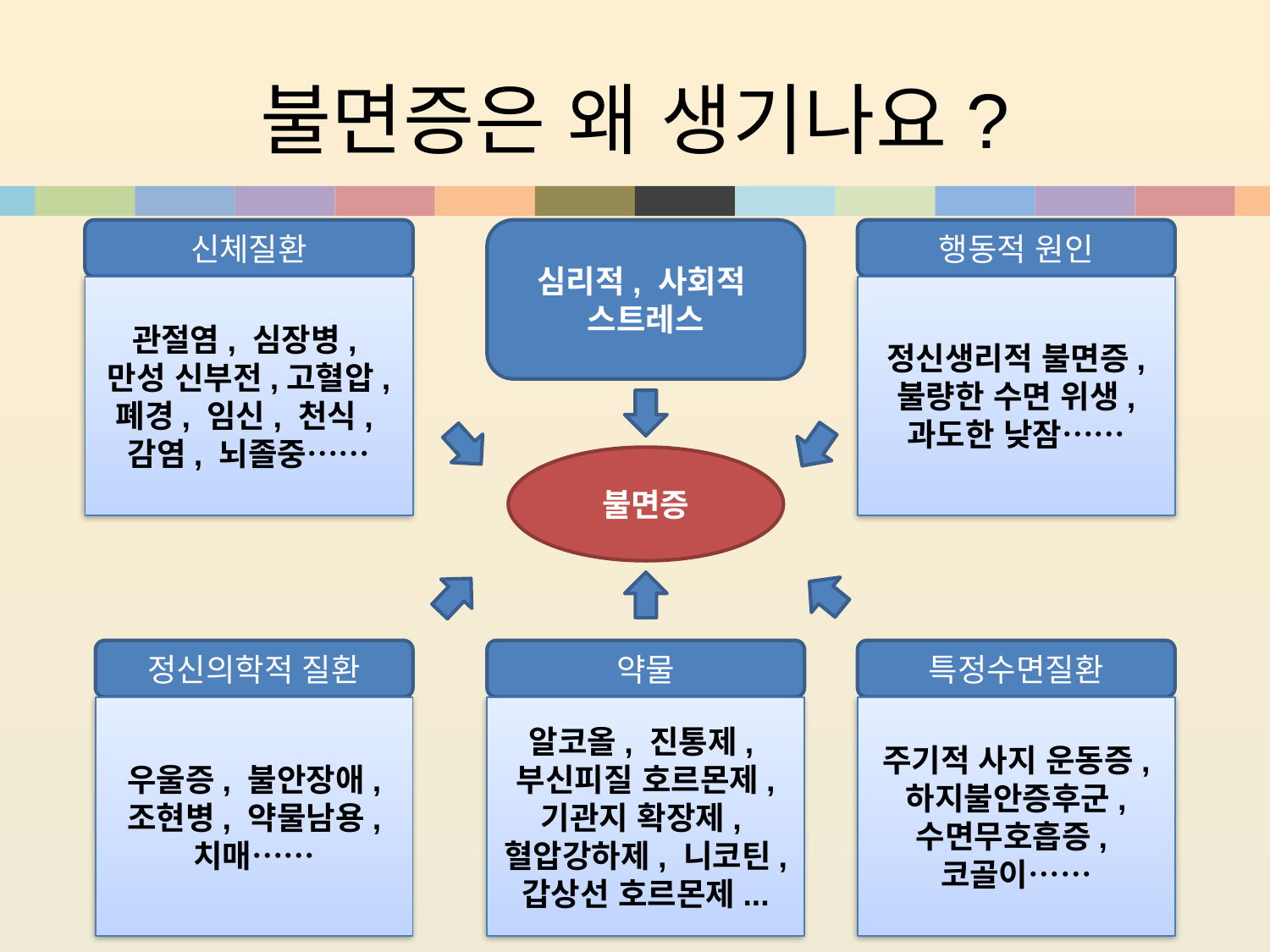

# 불면증은 왜 생기나요?
신체질환
심리적, 사회적
스트레스
행동적 원인
관절염, 심장병,
만성 신부전,고혈압, 폐경, 임신, 천식,
감염, 뇌졸중……
정신생리적 불면증,
불량한 수면 위생,
과도한 낮잠……

불면증

정신의학적 질환
약물
특정수면질환
우울증, 불안장애, 조현병, 약물남용, 치매……
알코올, 진통제,
부신피질 호르몬제, 기관지 확장제,
혈압강하제, 니코틴, 갑상선 호르몬제...
주기적 사지 운동증,
하지불안증후군,
수면무호흡증,
코골이……